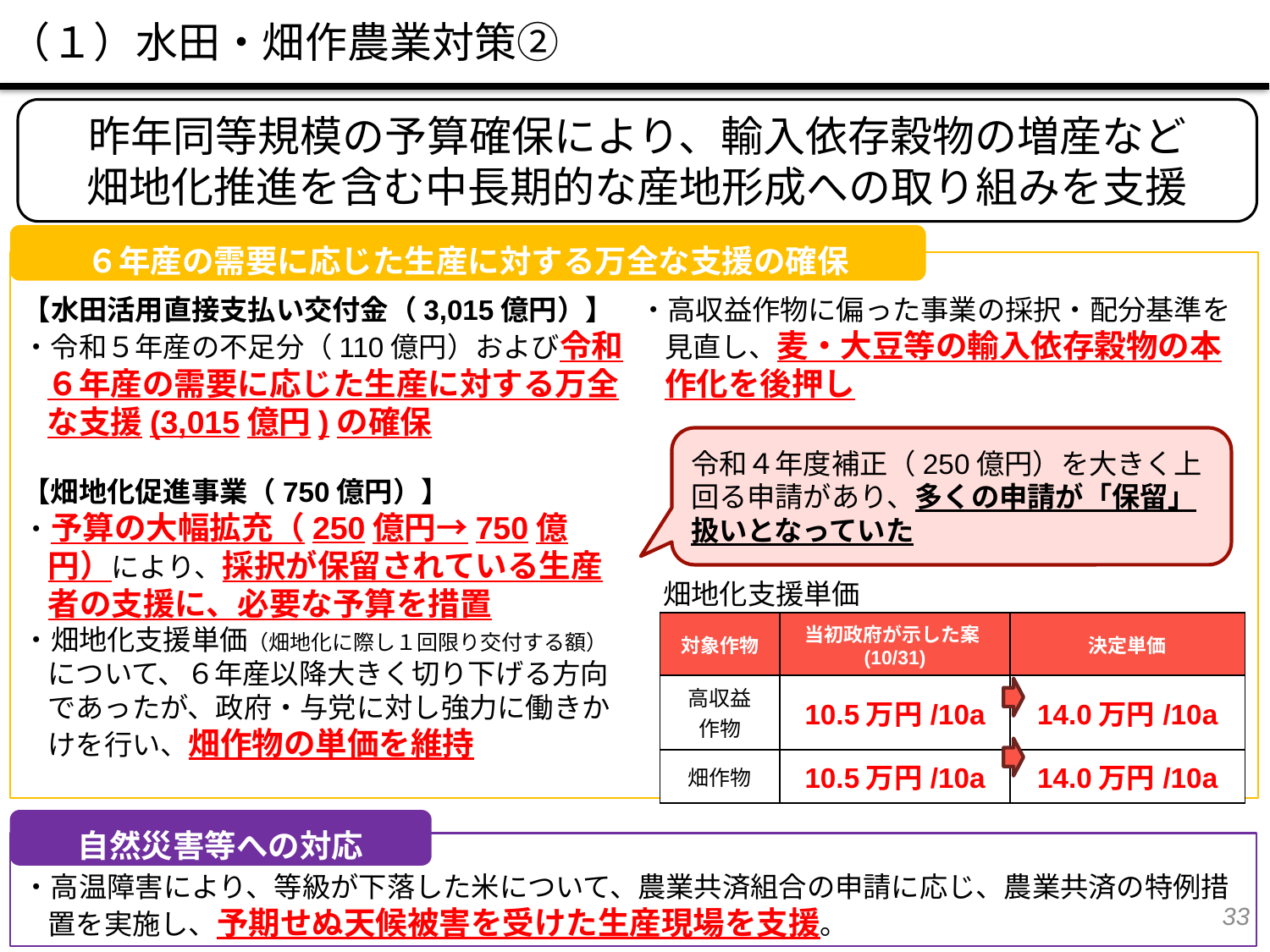

（１）水田・畑作農業対策②
昨年同等規模の予算確保により、輸入依存穀物の増産など
畑地化推進を含む中長期的な産地形成への取り組みを支援
６年産の需要に応じた生産に対する万全な支援の確保

【水田活用直接支払い交付金（3,015億円）】
・令和５年産の不足分（110億円）および令和６年産の需要に応じた生産に対する万全な支援(3,015億円)の確保

【畑地化促進事業（750億円）】
・予算の大幅拡充（250億円→750億円）により、採択が保留されている生産者の支援に、必要な予算を措置
・畑地化支援単価（畑地化に際し１回限り交付する額）について、６年産以降大きく切り下げる方向であったが、政府・与党に対し強力に働きかけを行い、畑作物の単価を維持

・高収益作物に偏った事業の採択・配分基準を見直し、麦・大豆等の輸入依存穀物の本作化を後押し
令和４年度補正（250億円）を大きく上回る申請があり、多くの申請が「保留」扱いとなっていた
畑地化支援単価
| 対象作物 | 当初政府が示した案(10/31) | 決定単価 |
| --- | --- | --- |
| 高収益 作物 | 10.5万円/10a | 14.0万円/10a |
| 畑作物 | 10.5万円/10a | 14.0万円/10a |

自然災害等への対応

・高温障害により、等級が下落した米について、農業共済組合の申請に応じ、農業共済の特例措置を実施し、予期せぬ天候被害を受けた生産現場を支援。
33